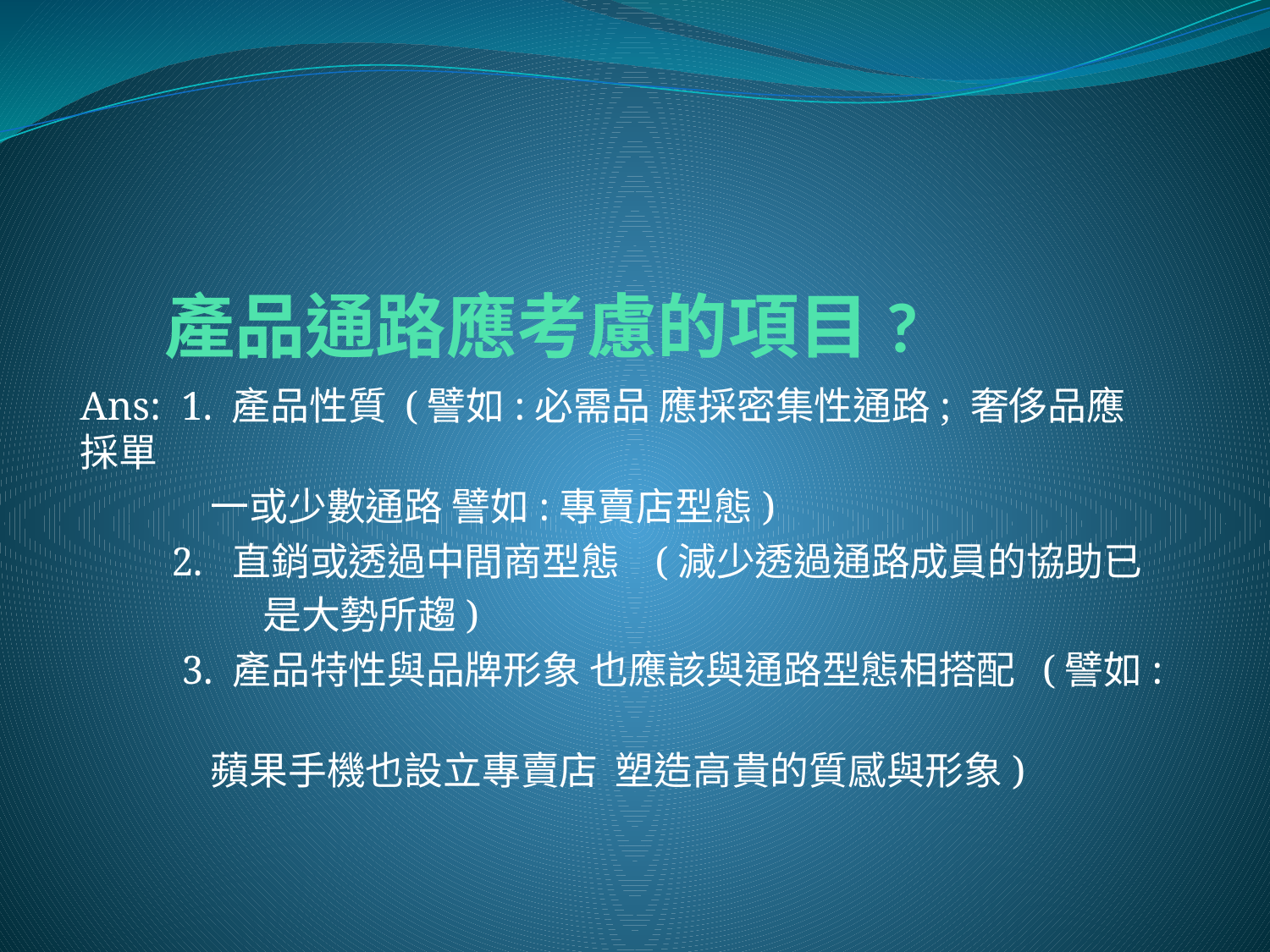

# 產品通路應考慮的項目?
Ans:  1. 產品性質 (譬如:必需品 應採密集性通路; 奢侈品應採單
              一或少數通路 譬如:專賣店型態)
         2.  直銷或透過中間商型態   (減少透過通路成員的協助已
                    是大勢所趨)
          3. 產品特性與品牌形象 也應該與通路型態相搭配  (譬如:
              蘋果手機也設立專賣店  塑造高貴的質感與形象)